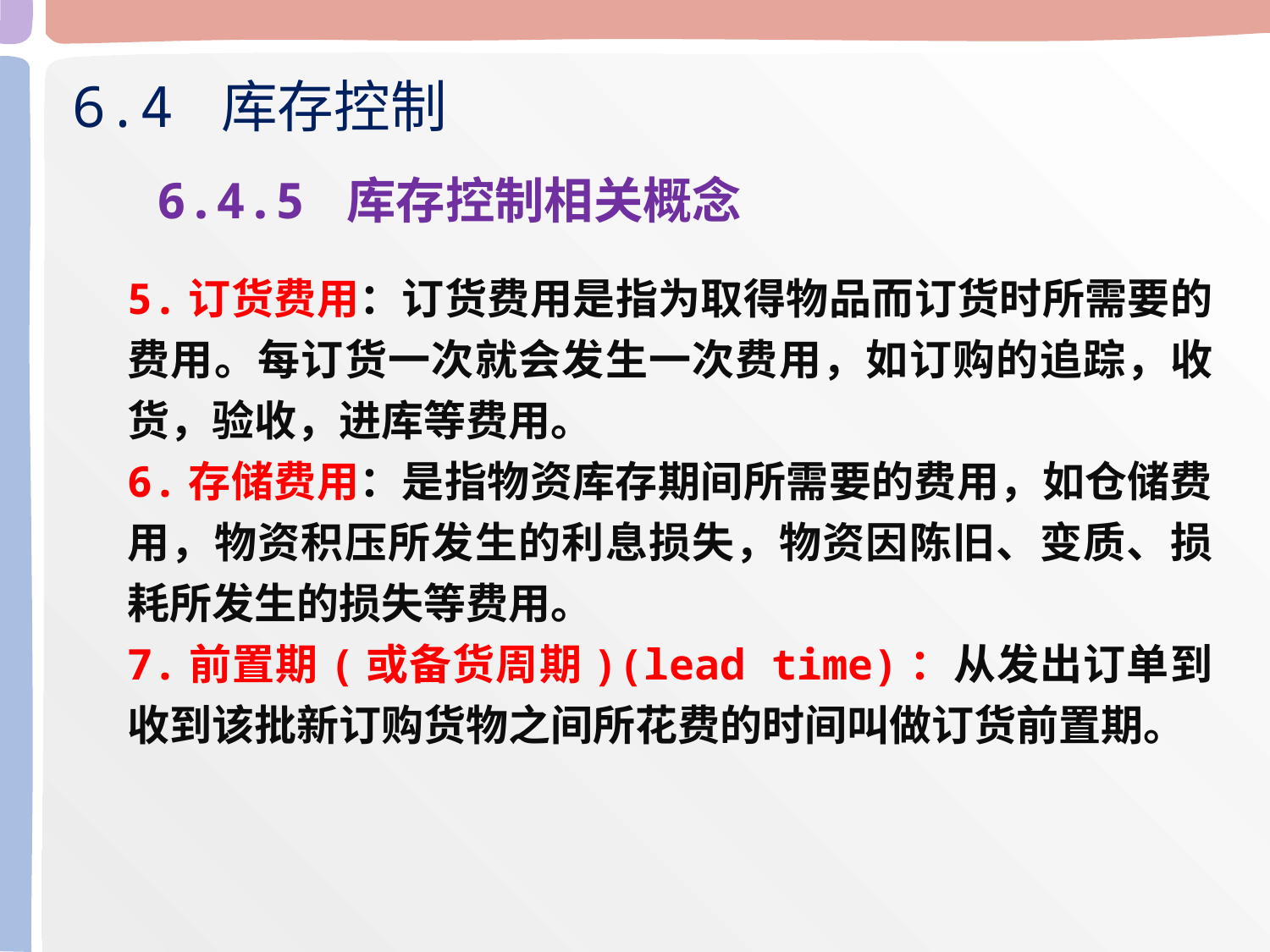

6.4 库存控制
6.4.5 库存控制相关概念
5.订货费用：订货费用是指为取得物品而订货时所需要的费用。每订货一次就会发生一次费用，如订购的追踪，收货，验收，进库等费用。
6.存储费用：是指物资库存期间所需要的费用，如仓储费用，物资积压所发生的利息损失，物资因陈旧、变质、损耗所发生的损失等费用。
7.前置期(或备货周期)(lead time)：从发出订单到收到该批新订购货物之间所花费的时间叫做订货前置期。